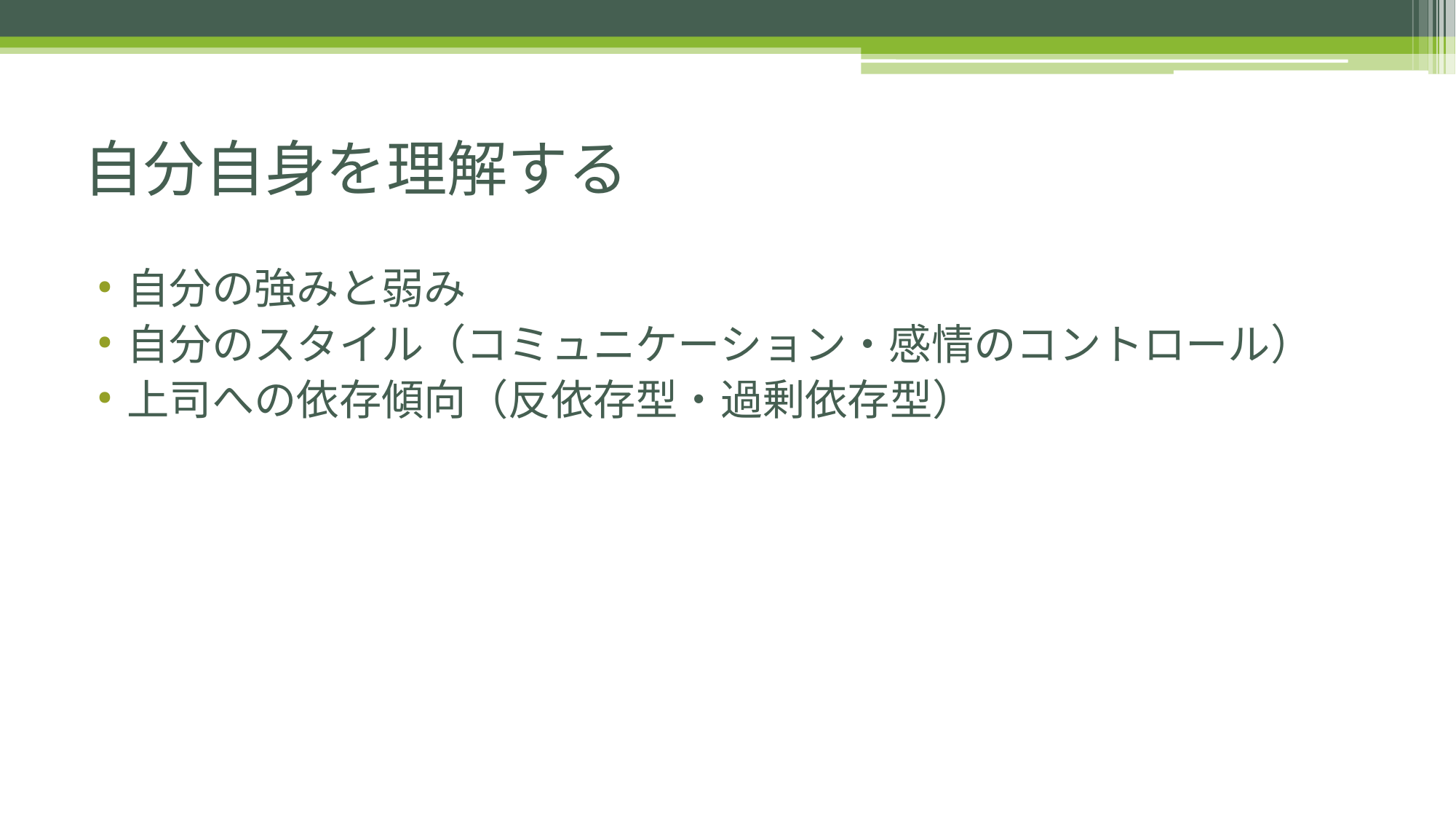

# 自分自身を理解する
自分の強みと弱み
自分のスタイル（コミュニケーション・感情のコントロール）
上司への依存傾向（反依存型・過剰依存型）